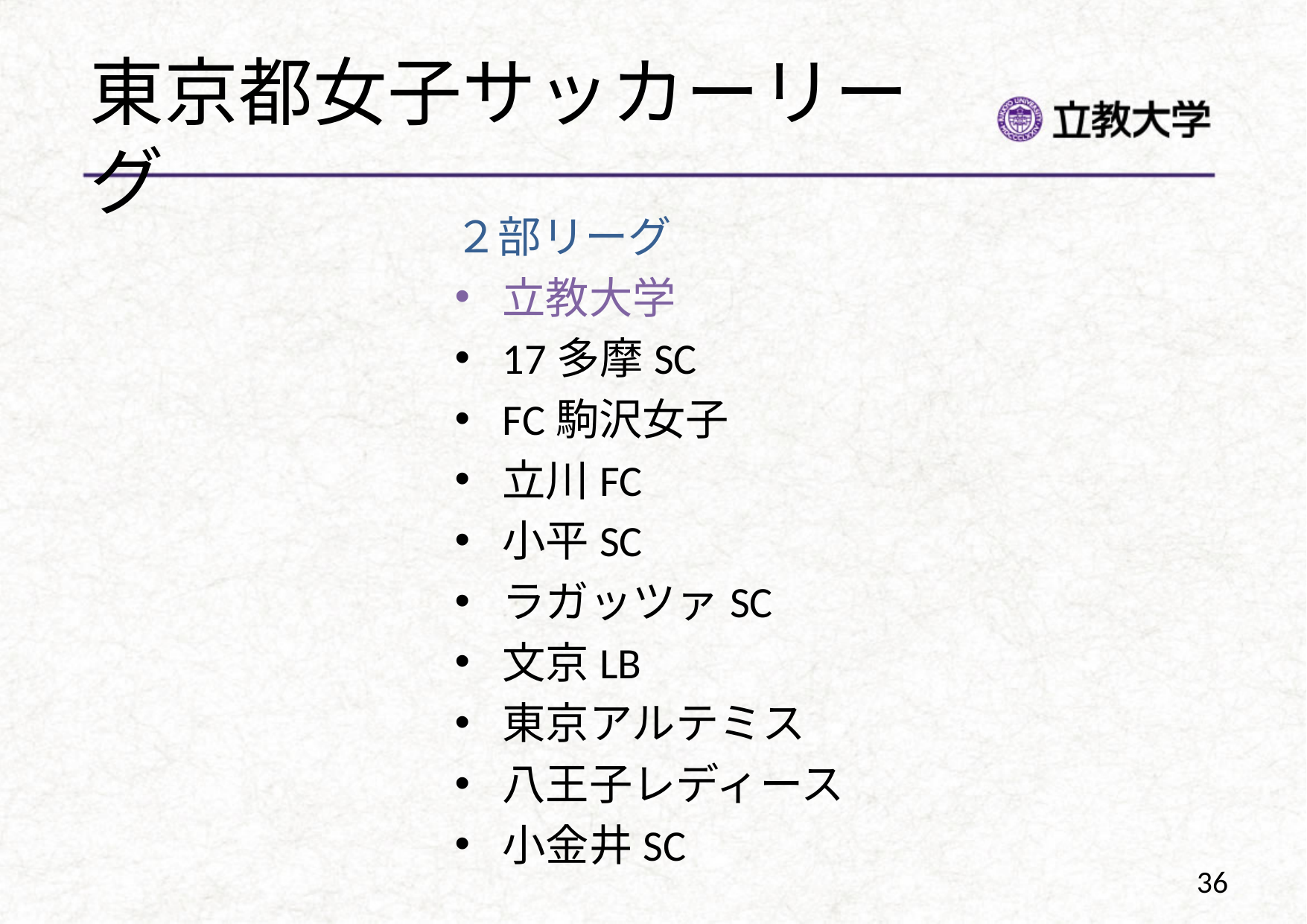

# 東京都女子サッカーリーグ
２部リーグ
立教大学
17多摩SC
FC駒沢女子
立川FC
小平SC
ラガッツァSC
文京LB
東京アルテミス
八王子レディース
小金井SC

36